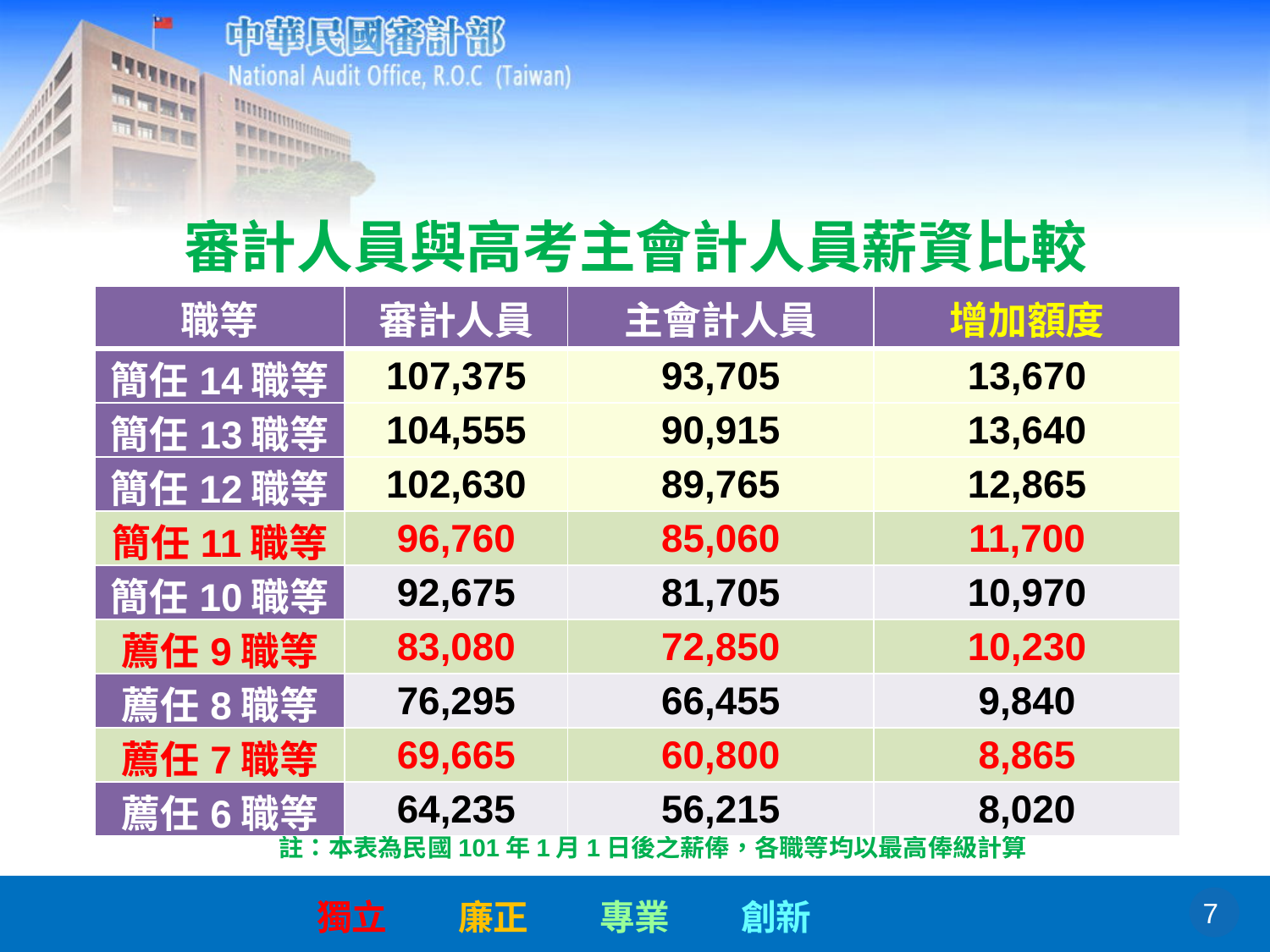

# 審計人員與高考主會計人員薪資比較
| 職等 | 審計人員 | 主會計人員 | 增加額度 |
| --- | --- | --- | --- |
| 簡任14職等 | 107,375 | 93,705 | 13,670 |
| 簡任13職等 | 104,555 | 90,915 | 13,640 |
| 簡任12職等 | 102,630 | 89,765 | 12,865 |
| 簡任11職等 | 96,760 | 85,060 | 11,700 |
| 簡任10職等 | 92,675 | 81,705 | 10,970 |
| 薦任9職等 | 83,080 | 72,850 | 10,230 |
| 薦任8職等 | 76,295 | 66,455 | 9,840 |
| 薦任7職等 | 69,665 | 60,800 | 8,865 |
| 薦任6職等 | 64,235 | 56,215 | 8,020 |
註：本表為民國101年1月1日後之薪俸，各職等均以最高俸級計算